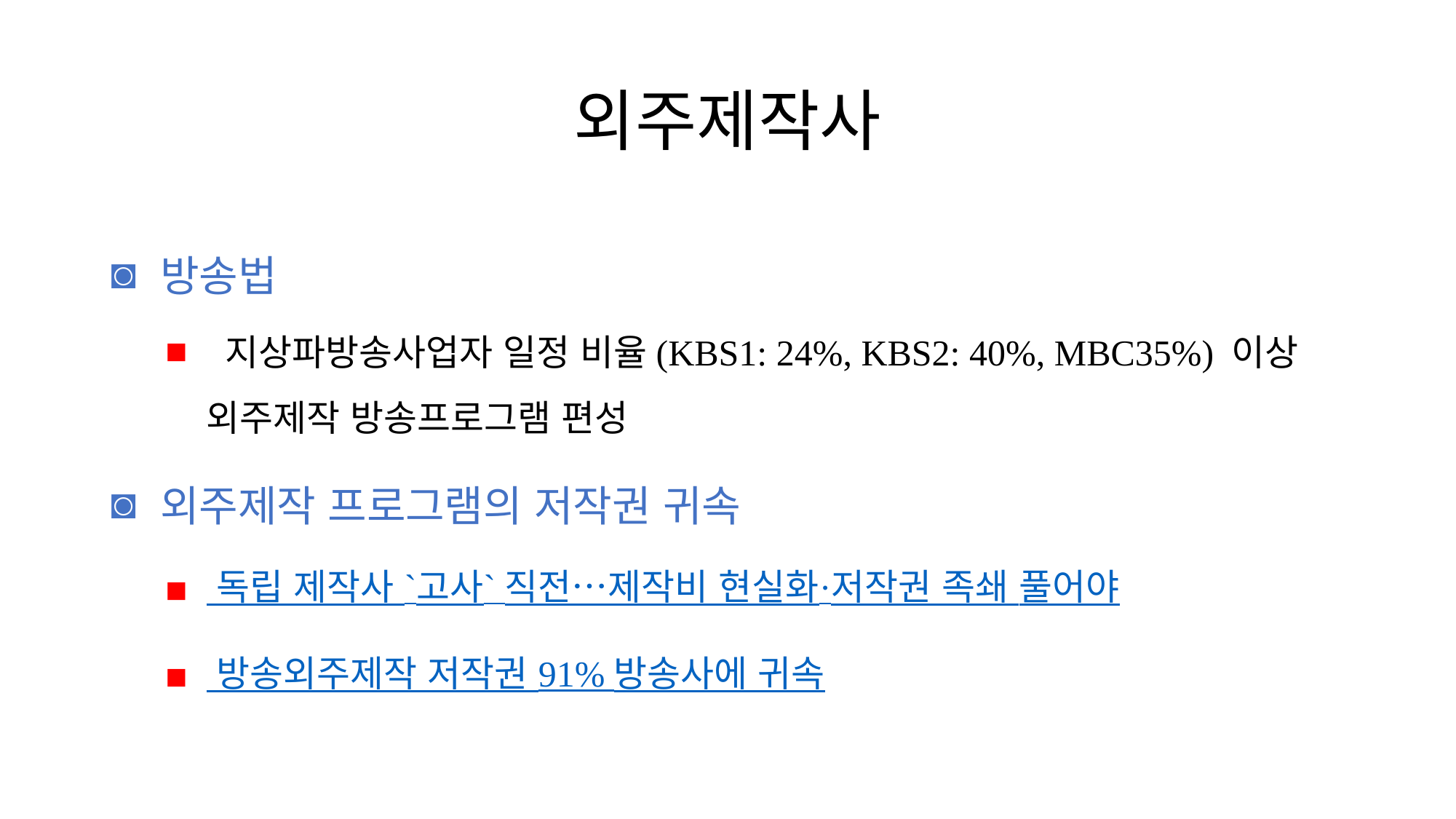

# 외주제작사
 방송법
 지상파방송사업자 일정 비율(KBS1: 24%, KBS2: 40%, MBC35%) 이상 외주제작 방송프로그램 편성
 외주제작 프로그램의 저작권 귀속
 독립 제작사 `고사` 직전…제작비 현실화·저작권 족쇄 풀어야
 방송외주제작 저작권 91% 방송사에 귀속